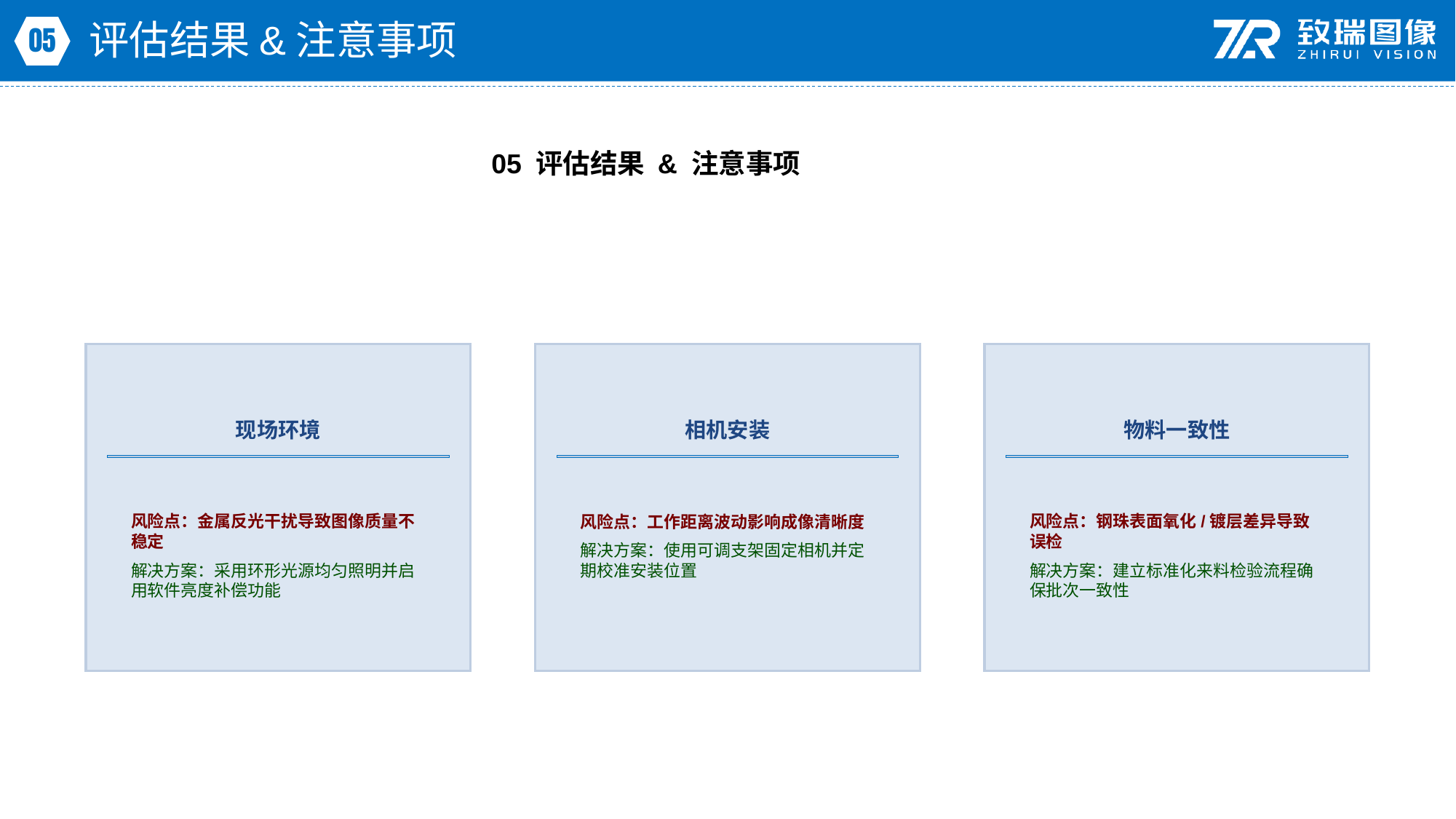

评估结果&注意事项
05

05 评估结果 & 注意事项

现场环境

相机安装

物料一致性

风险点：金属反光干扰导致图像质量不稳定
解决方案：采用环形光源均匀照明并启用软件亮度补偿功能

风险点：工作距离波动影响成像清晰度
解决方案：使用可调支架固定相机并定期校准安装位置

风险点：钢珠表面氧化/镀层差异导致误检
解决方案：建立标准化来料检验流程确保批次一致性